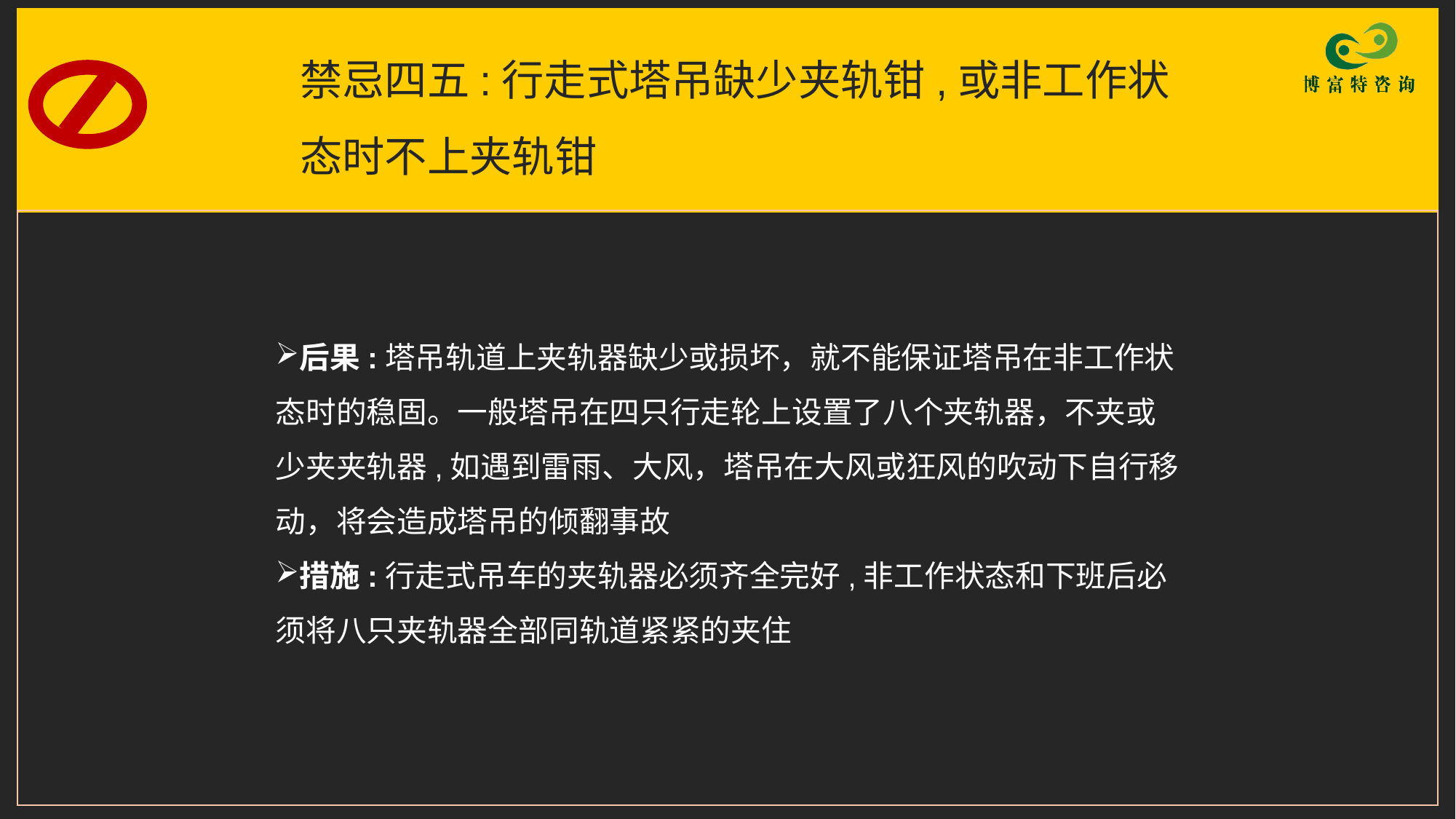

# 禁忌四五:行走式塔吊缺少夹轨钳,或非工作状态时不上夹轨钳
后果:塔吊轨道上夹轨器缺少或损坏，就不能保证塔吊在非工作状态时的稳固。一般塔吊在四只行走轮上设置了八个夹轨器，不夹或少夹夹轨器,如遇到雷雨、大风，塔吊在大风或狂风的吹动下自行移动，将会造成塔吊的倾翻事故
措施:行走式吊车的夹轨器必须齐全完好,非工作状态和下班后必须将八只夹轨器全部同轨道紧紧的夹住